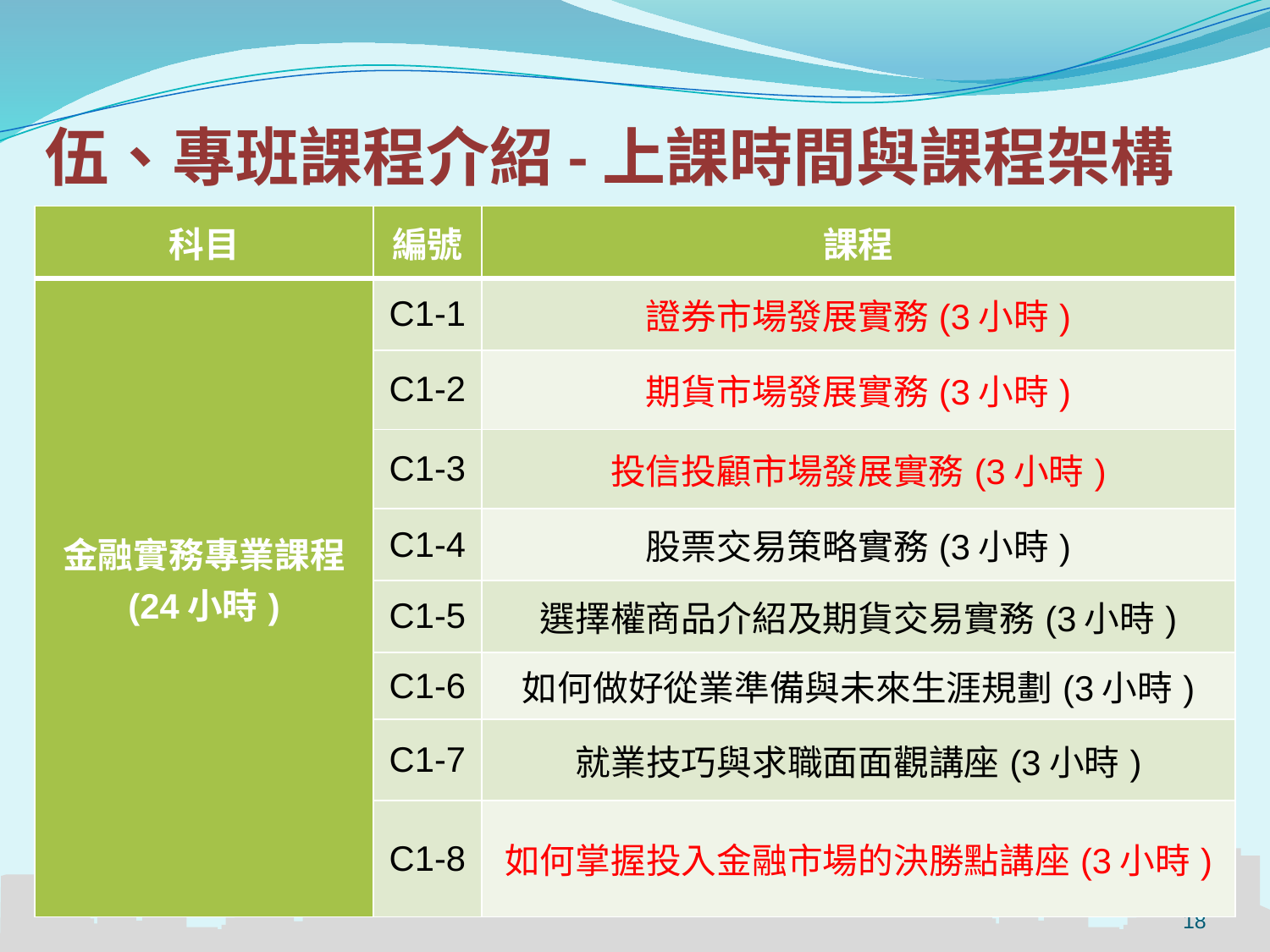

# 伍、專班課程介紹-上課時間與課程架構
| 科目 | 編號 | 課程 |
| --- | --- | --- |
| 金融實務專業課程 (24小時) | C1-1 | 證券市場發展實務(3小時) |
|  | C1-2 | 期貨市場發展實務(3小時) |
|  | C1-3 | 投信投顧市場發展實務(3小時) |
|  | C1-4 | 股票交易策略實務(3小時) |
|  | C1-5 | 選擇權商品介紹及期貨交易實務(3小時) |
|  | C1-6 | 如何做好從業準備與未來生涯規劃(3小時) |
|  | C1-7 | 就業技巧與求職面面觀講座(3小時) |
|  | C1-8 | 如何掌握投入金融市場的決勝點講座(3小時) |
18